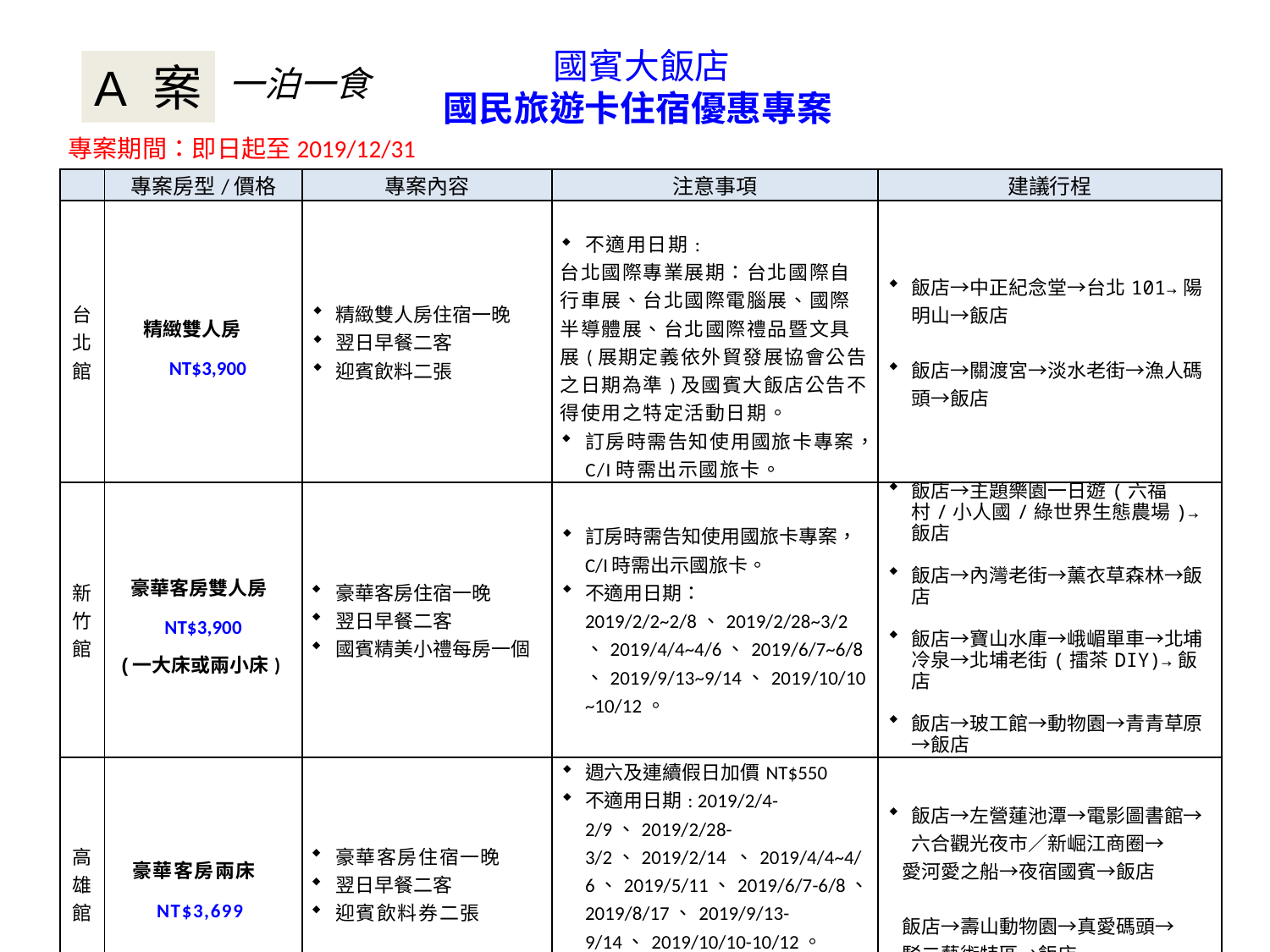

國賓大飯店
國民旅遊卡住宿優惠專案
A 案
一泊一食
專案期間：即日起至2019/12/31
|  | 專案房型/價格 | 專案內容 | 注意事項 | 建議行桯 |
| --- | --- | --- | --- | --- |
| 台北館 | 精緻雙人房 NT$3,900 | 精緻雙人房住宿一晚 翌日早餐二客 迎賓飲料二張 | 不適用日期: 台北國際專業展期：台北國際自行車展、台北國際電腦展、國際半導體展、台北國際禮品暨文具展(展期定義依外貿發展協會公告之日期為準)及國賓大飯店公告不得使用之特定活動日期。 訂房時需告知使用國旅卡專案，C/I時需出示國旅卡。 | 飯店→中正紀念堂→台北101→陽明山→飯店 飯店→關渡宮→淡水老街→漁人碼頭→飯店 |
| 新竹館 | 豪華客房雙人房 NT$3,900 (一大床或兩小床) | 豪華客房住宿一晚 翌日早餐二客 國賓精美小禮每房一個 | 訂房時需告知使用國旅卡專案，C/I時需出示國旅卡。 不適用日期：2019/2/2~2/8、2019/2/28~3/2、2019/4/4~4/6、2019/6/7~6/8、2019/9/13~9/14、2019/10/10~10/12。 | 飯店→主題樂園一日遊(六福村/小人國/綠世界生態農場)→飯店 飯店→內灣老街→薰衣草森林→飯店 飯店→寶山水庫→峨嵋單車→北埔冷泉→北埔老街(擂茶DIY)→飯店 飯店→玻工館→動物園→青青草原→飯店 |
| 高雄館 | 豪華客房兩床 NT$3,699 | 豪華客房住宿一晚 翌日早餐二客 迎賓飲料券二張 | 週六及連續假日加價NT$550 不適用日期: 2019/2/4-2/9、2019/2/28-3/2、2019/2/14 、2019/4/4~4/6、2019/5/11、2019/6/7-6/8、2019/8/17、2019/9/13-9/14、2019/10/10-10/12。 訂房時需告知使用國旅卡專案，C/I時需出示國旅卡。 | 飯店→左營蓮池潭→電影圖書館→六合觀光夜市／新崛江商圈→ 愛河愛之船→夜宿國賓→飯店 飯店→壽山動物園→真愛碼頭→ 駁二藝術特區→飯店 |